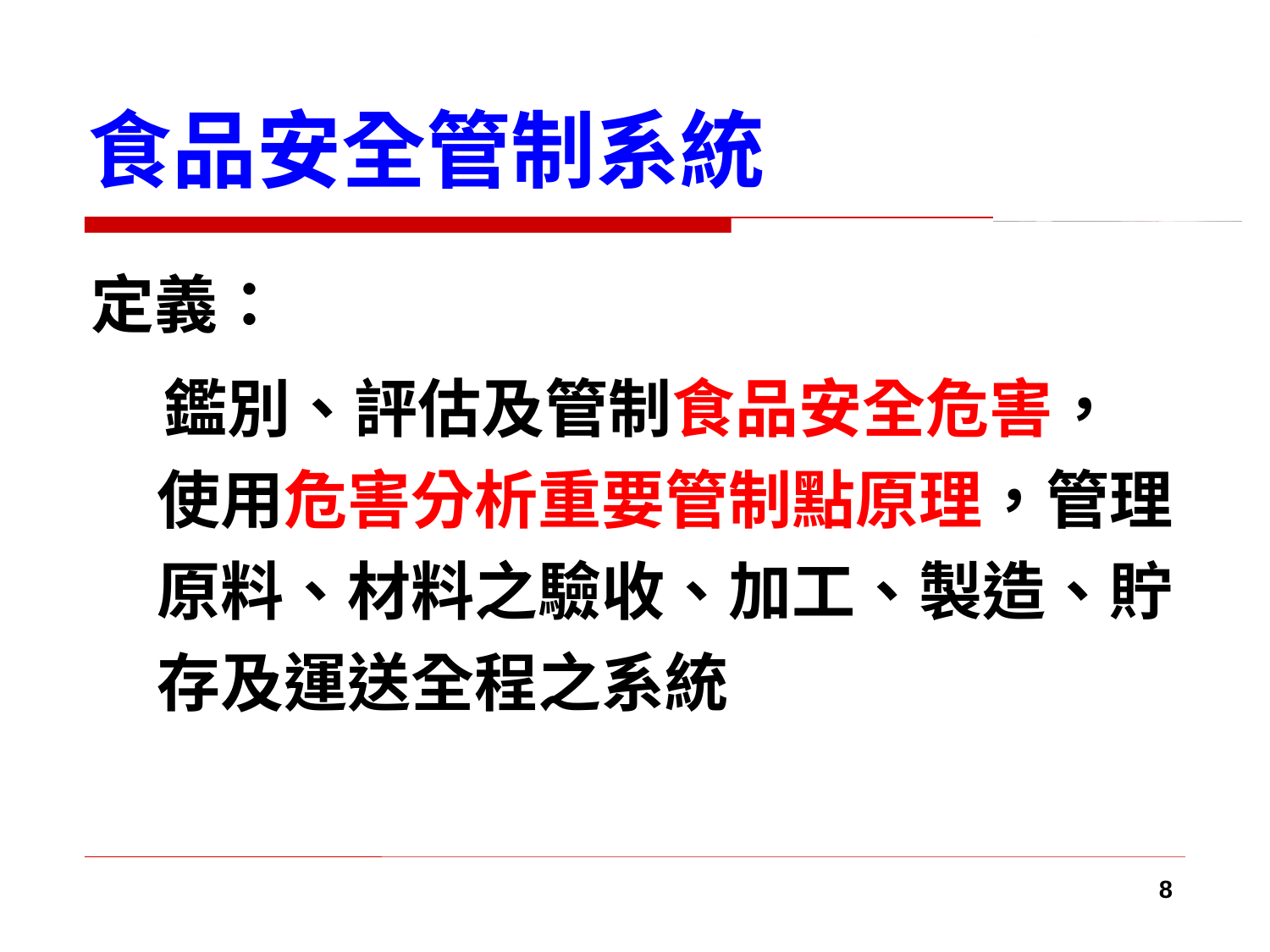

# 食品安全管制系統
定義：
    鑑別、評估及管制食品安全危害，使用危害分析重要管制點原理，管理原料、材料之驗收、加工、製造、貯存及運送全程之系統
8